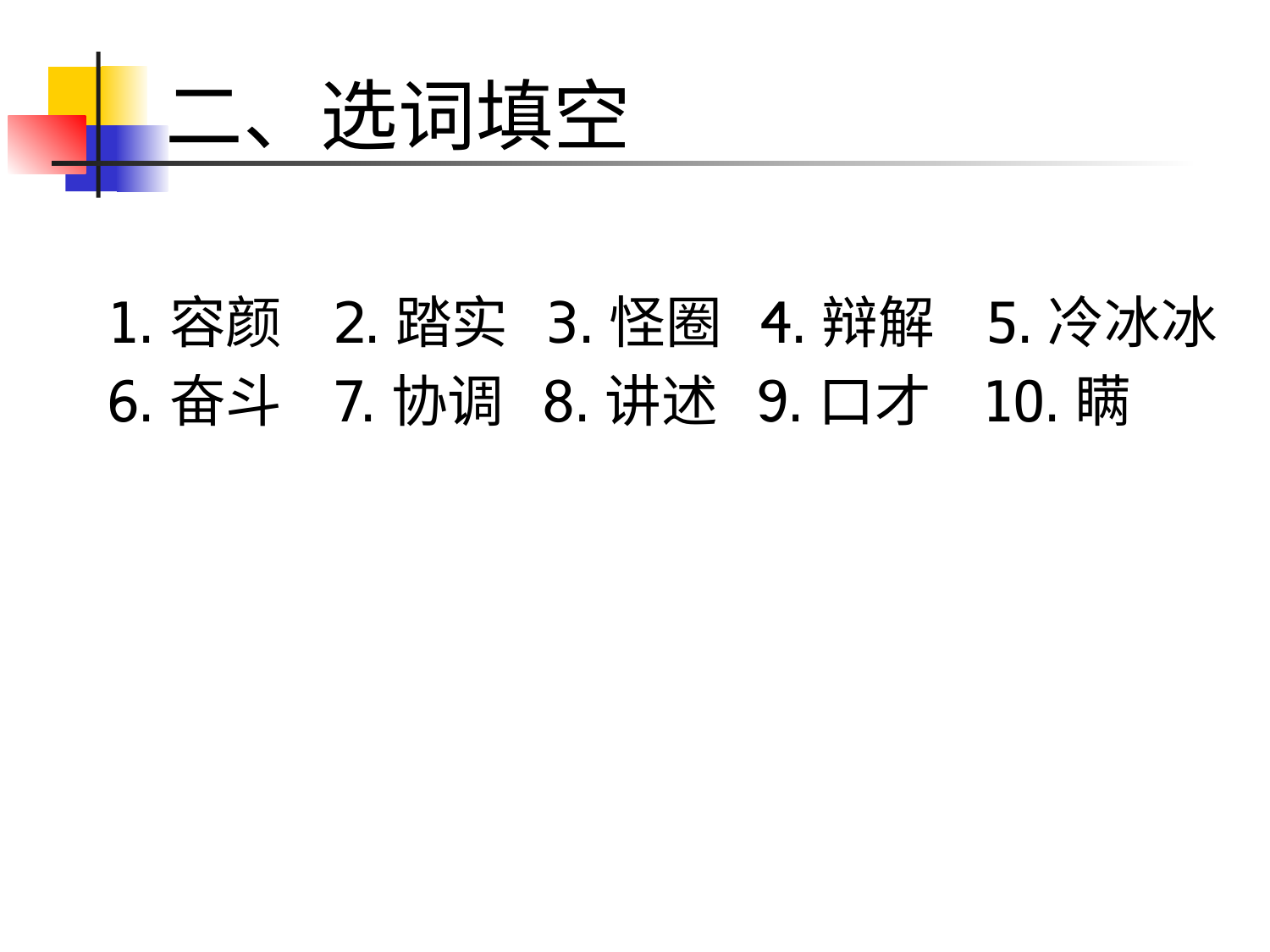

# 二、选词填空
1.容颜   2.踏实  3.怪圈  4.辩解   5.冷冰冰
6.奋斗   7.协调  8.讲述  9.口才   10.瞒